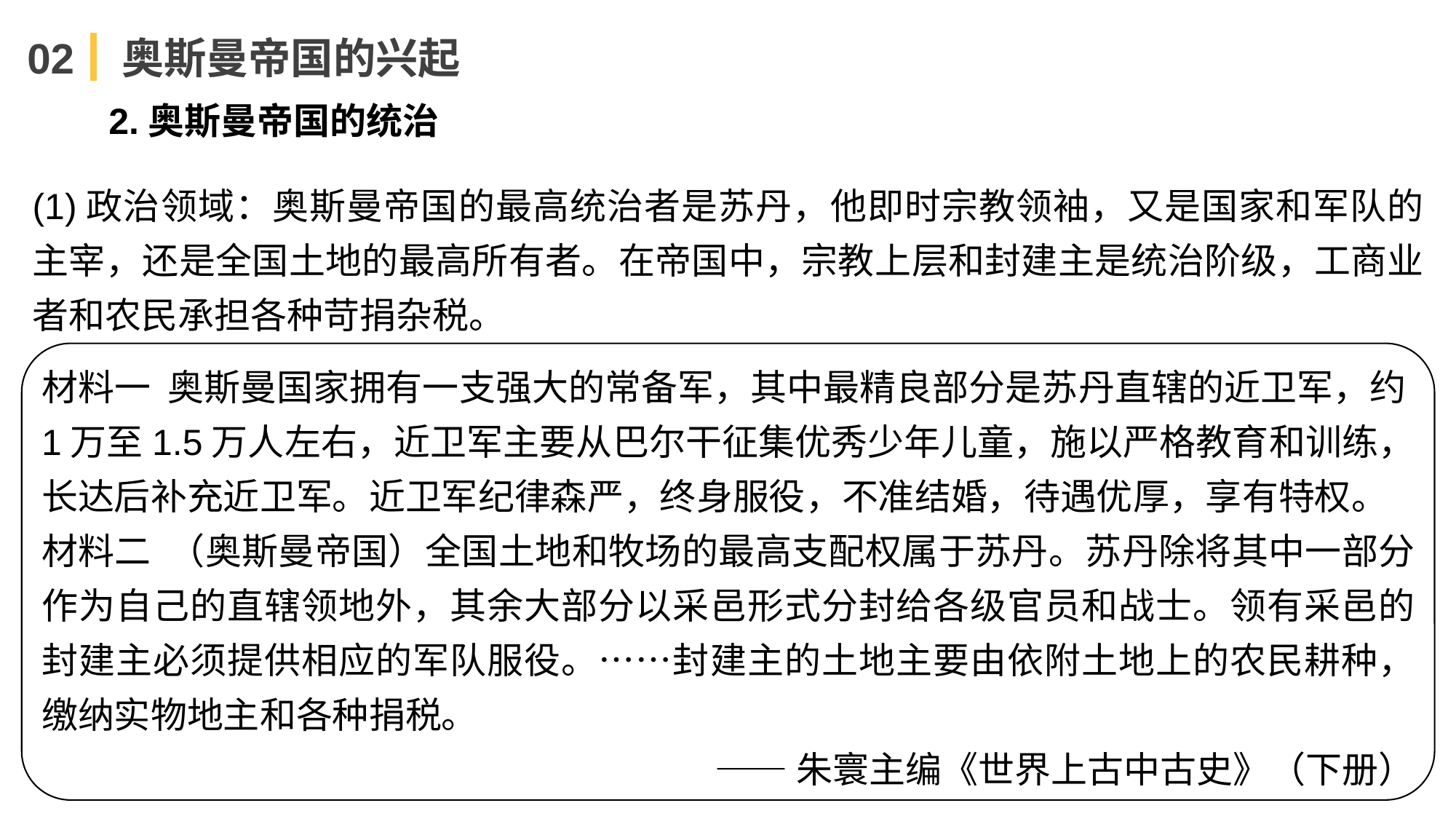

02
奥斯曼帝国的兴起
2.奥斯曼帝国的统治
(1)政治领域：奥斯曼帝国的最高统治者是苏丹，他即时宗教领袖，又是国家和军队的主宰，还是全国土地的最高所有者。在帝国中，宗教上层和封建主是统治阶级，工商业者和农民承担各种苛捐杂税。

材料一  奥斯曼国家拥有一支强大的常备军，其中最精良部分是苏丹直辖的近卫军，约1万至1.5万人左右，近卫军主要从巴尔干征集优秀少年儿童，施以严格教育和训练，长达后补充近卫军。近卫军纪律森严，终身服役，不准结婚，待遇优厚，享有特权。
材料二  （奥斯曼帝国）全国土地和牧场的最高支配权属于苏丹。苏丹除将其中一部分作为自己的直辖领地外，其余大部分以采邑形式分封给各级官员和战士。领有采邑的封建主必须提供相应的军队服役。……封建主的土地主要由依附土地上的农民耕种，缴纳实物地主和各种捐税。
——朱寰主编《世界上古中古史》（下册）